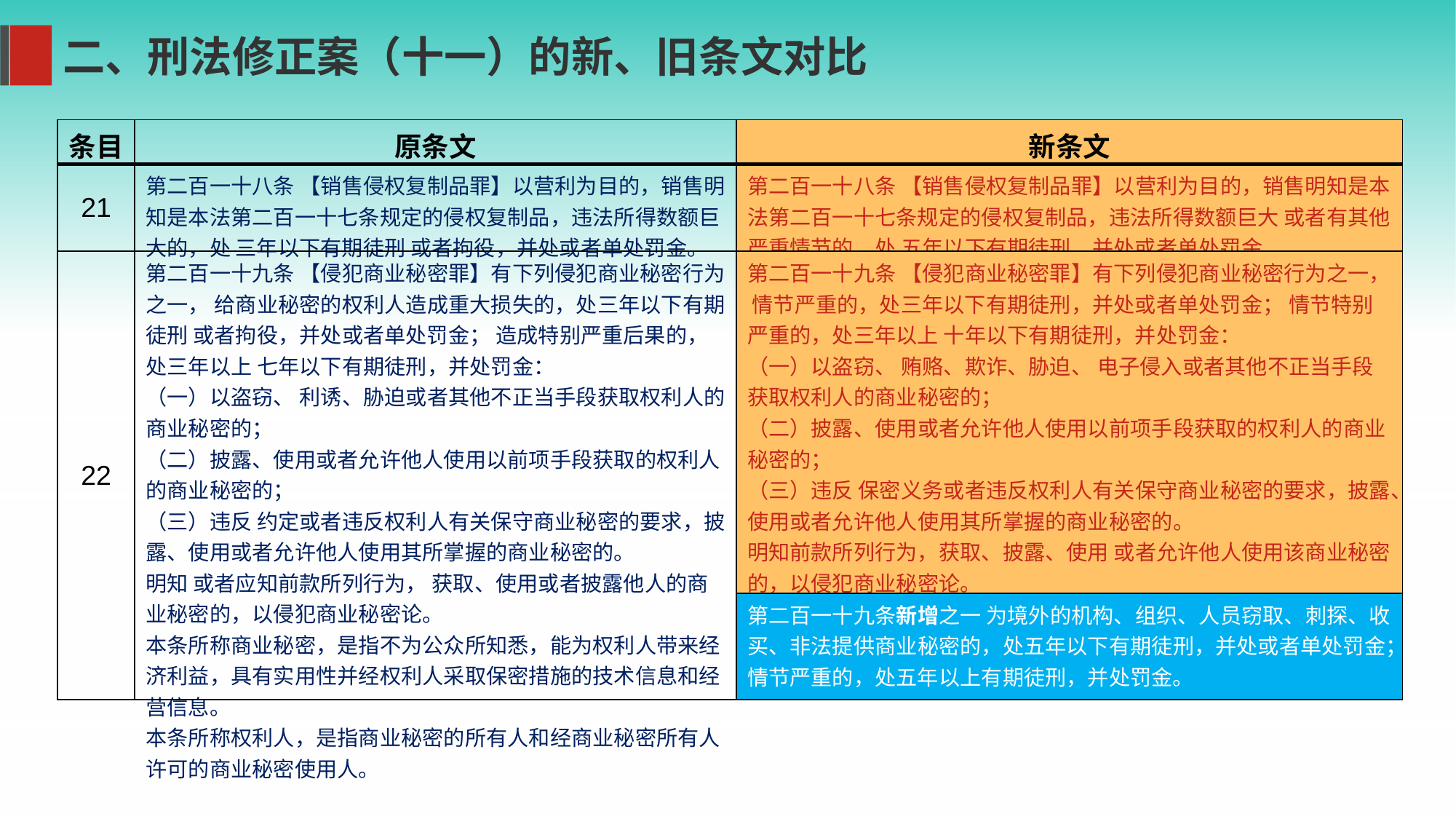

二、刑法修正案（十一）的新、旧条文对比

| 条目 | 原条文 | 新条文 |
| --- | --- | --- |
| 21 | 第二百一十八条 【销售侵权复制品罪】以营利为目的，销售明知是本法第二百一十七条规定的侵权复制品，违法所得数额巨大的，处 三年以下有期徒刑 或者拘役，并处或者单处罚金。 | 第二百一十八条 【销售侵权复制品罪】以营利为目的，销售明知是本法第二百一十七条规定的侵权复制品，违法所得数额巨大 或者有其他严重情节的，处 五年以下有期徒刑，并处或者单处罚金。 |
| 22 | 第二百一十九条 【侵犯商业秘密罪】有下列侵犯商业秘密行为之一， 给商业秘密的权利人造成重大损失的，处三年以下有期徒刑 或者拘役，并处或者单处罚金； 造成特别严重后果的，处三年以上 七年以下有期徒刑，并处罚金： （一）以盗窃、 利诱、胁迫或者其他不正当手段获取权利人的商业秘密的； （二）披露、使用或者允许他人使用以前项手段获取的权利人的商业秘密的； （三）违反 约定或者违反权利人有关保守商业秘密的要求，披露、使用或者允许他人使用其所掌握的商业秘密的。 明知 或者应知前款所列行为， 获取、使用或者披露他人的商业秘密的，以侵犯商业秘密论。 本条所称商业秘密，是指不为公众所知悉，能为权利人带来经济利益，具有实用性并经权利人采取保密措施的技术信息和经营信息。 本条所称权利人，是指商业秘密的所有人和经商业秘密所有人许可的商业秘密使用人。 | 第二百一十九条 【侵犯商业秘密罪】有下列侵犯商业秘密行为之一， 情节严重的，处三年以下有期徒刑，并处或者单处罚金； 情节特别严重的，处三年以上 十年以下有期徒刑，并处罚金： （一）以盗窃、 贿赂、欺诈、胁迫、 电子侵入或者其他不正当手段获取权利人的商业秘密的； （二）披露、使用或者允许他人使用以前项手段获取的权利人的商业秘密的； （三）违反 保密义务或者违反权利人有关保守商业秘密的要求，披露、使用或者允许他人使用其所掌握的商业秘密的。 明知前款所列行为，获取、披露、使用 或者允许他人使用该商业秘密的，以侵犯商业秘密论。 本条所称权利人，是指商业秘密的所有人和经商业秘密所有人许可的商业秘密使用人。 |
|  |  | 第二百一十九条新增之一 为境外的机构、组织、人员窃取、刺探、收买、非法提供商业秘密的，处五年以下有期徒刑，并处或者单处罚金；情节严重的，处五年以上有期徒刑，并处罚金。 |